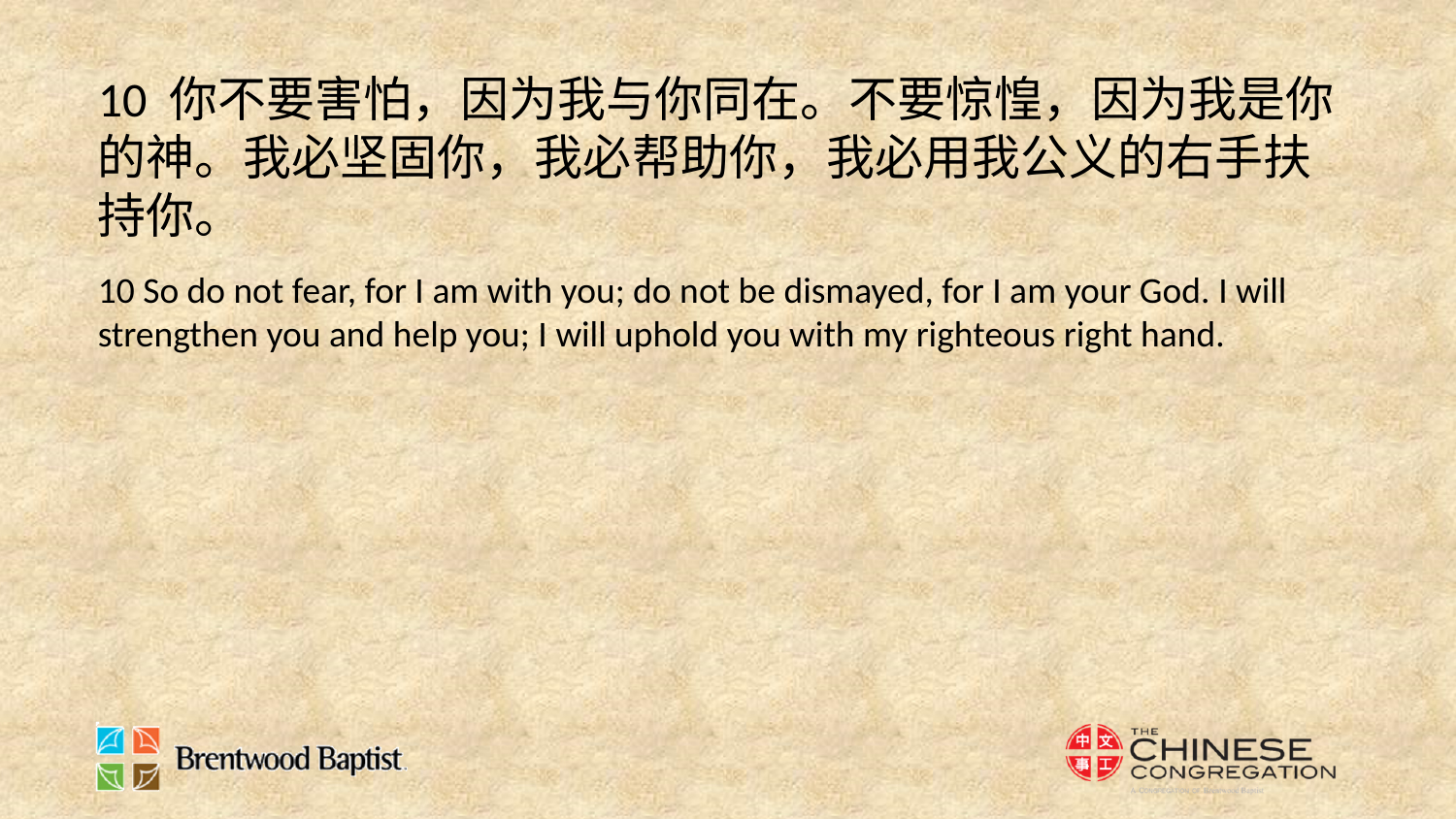

10 你不要害怕，因为我与你同在。不要惊惶，因为我是你的神。我必坚固你，我必帮助你，我必用我公义的右手扶持你。

10 So do not fear, for I am with you; do not be dismayed, for I am your God. I will strengthen you and help you; I will uphold you with my righteous right hand.